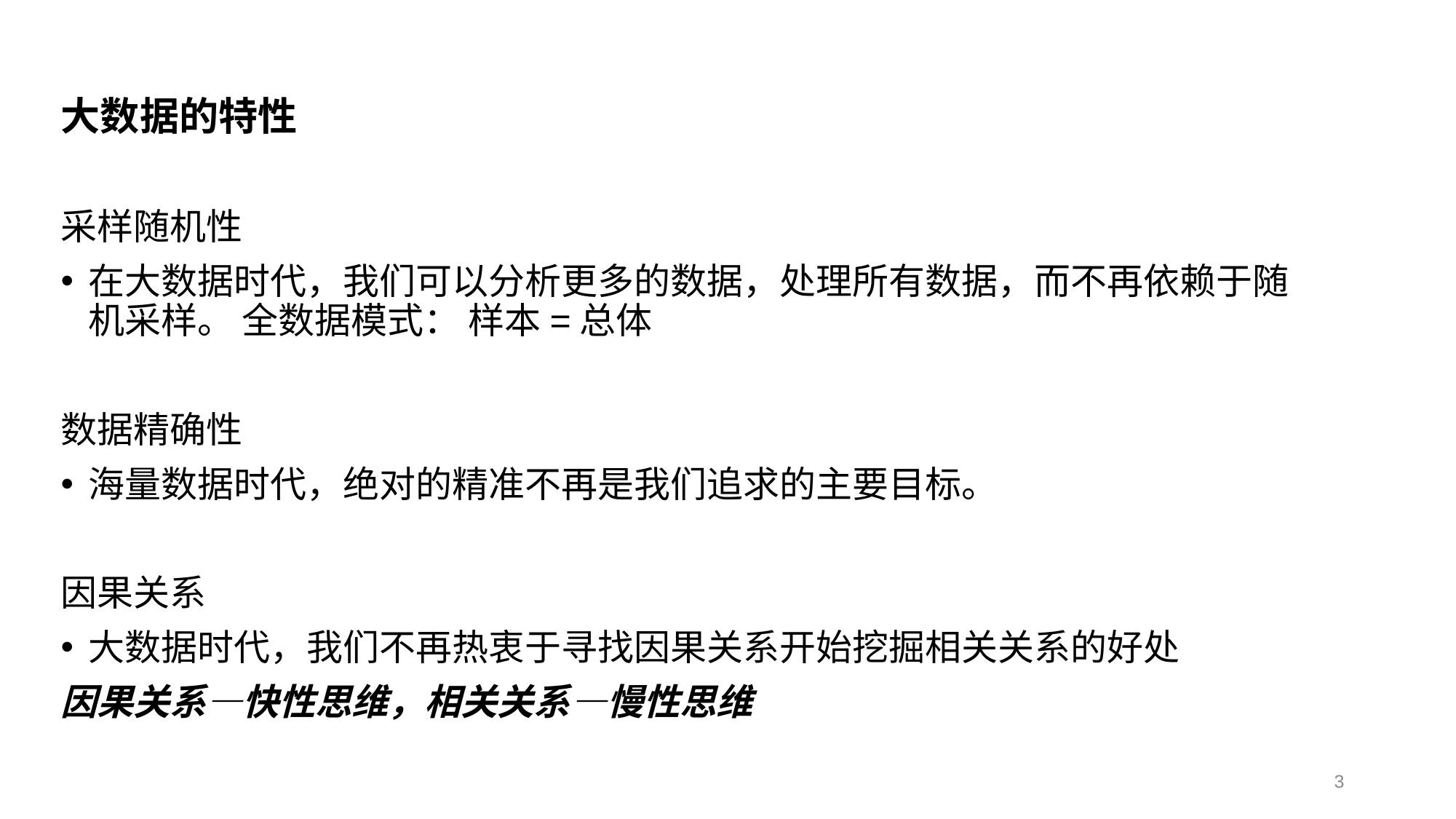

大数据的特性

采样随机性
在大数据时代，我们可以分析更多的数据，处理所有数据，而不再依赖于随机采样。 全数据模式： 样本=总体

数据精确性
海量数据时代，绝对的精准不再是我们追求的主要目标。

因果关系
大数据时代，我们不再热衷于寻找因果关系开始挖掘相关关系的好处
因果关系—快性思维，相关关系—慢性思维
3